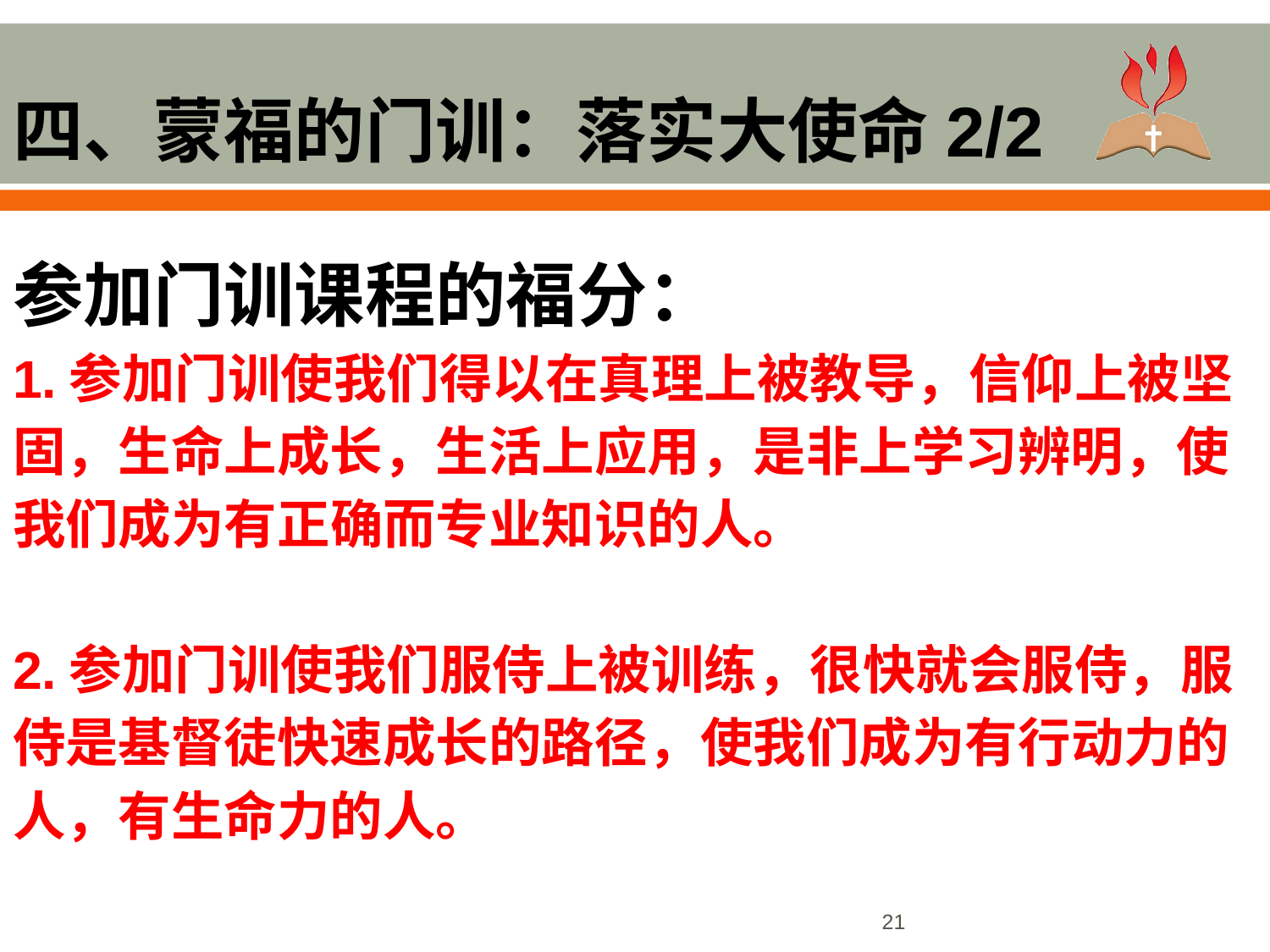

#
四、蒙福的门训：落实大使命2/2

参加门训课程的福分：
1.参加门训使我们得以在真理上被教导，信仰上被坚固，生命上成长，生活上应用，是非上学习辨明，使我们成为有正确而专业知识的人。

2.参加门训使我们服侍上被训练，很快就会服侍，服侍是基督徒快速成长的路径，使我们成为有行动力的人，有生命力的人。

21